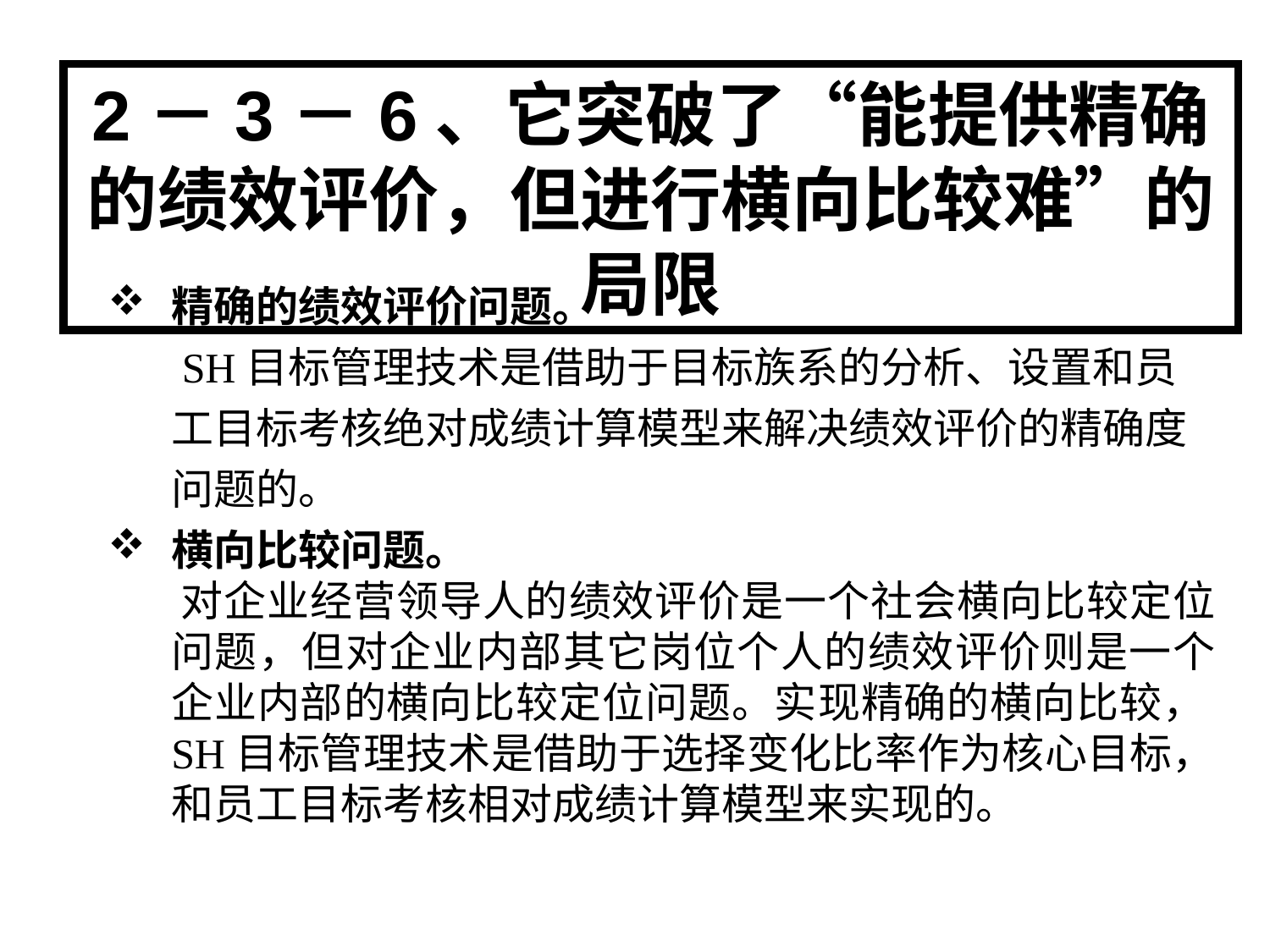

2－3－6、它突破了“能提供精确的绩效评价，但进行横向比较难”的局限
精确的绩效评价问题。
       SH目标管理技术是借助于目标族系的分析、设置和员工目标考核绝对成绩计算模型来解决绩效评价的精确度问题的。
横向比较问题。
      对企业经营领导人的绩效评价是一个社会横向比较定位问题，但对企业内部其它岗位个人的绩效评价则是一个企业内部的横向比较定位问题。实现精确的横向比较，SH目标管理技术是借助于选择变化比率作为核心目标，和员工目标考核相对成绩计算模型来实现的。